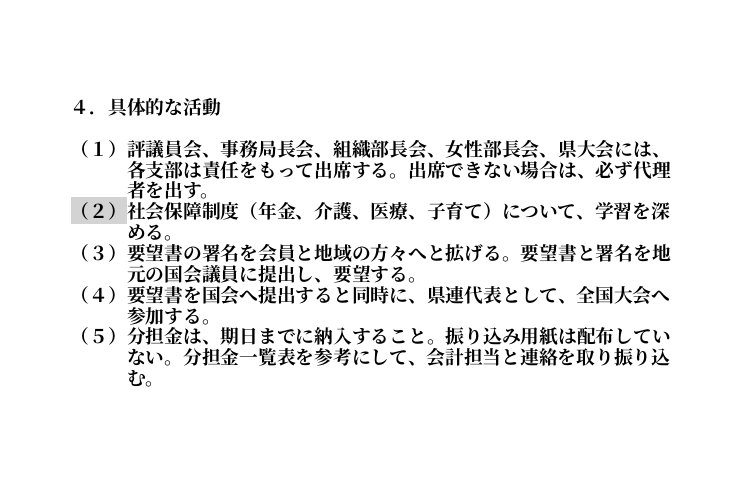

４．具体的な活動

（１）評議員会、事務局長会、組織部長会、女性部長会、県大会には、
　　　各支部は責任をもって出席する。出席できない場合は、必ず代理
　　　者を出す。
（２）社会保障制度（年金、介護、医療、子育て）について、学習を深
　　　める。
（３）要望書の署名を会員と地域の方々へと拡げる。要望書と署名を地
　　　元の国会議員に提出し、要望する。
（４）要望書を国会へ提出すると同時に、県連代表として、全国大会へ
　　　参加する。
（５）分担金は、期日までに納入すること。振り込み用紙は配布してい
　　　ない。分担金一覧表を参考にして、会計担当と連絡を取り振り込
　　　む。